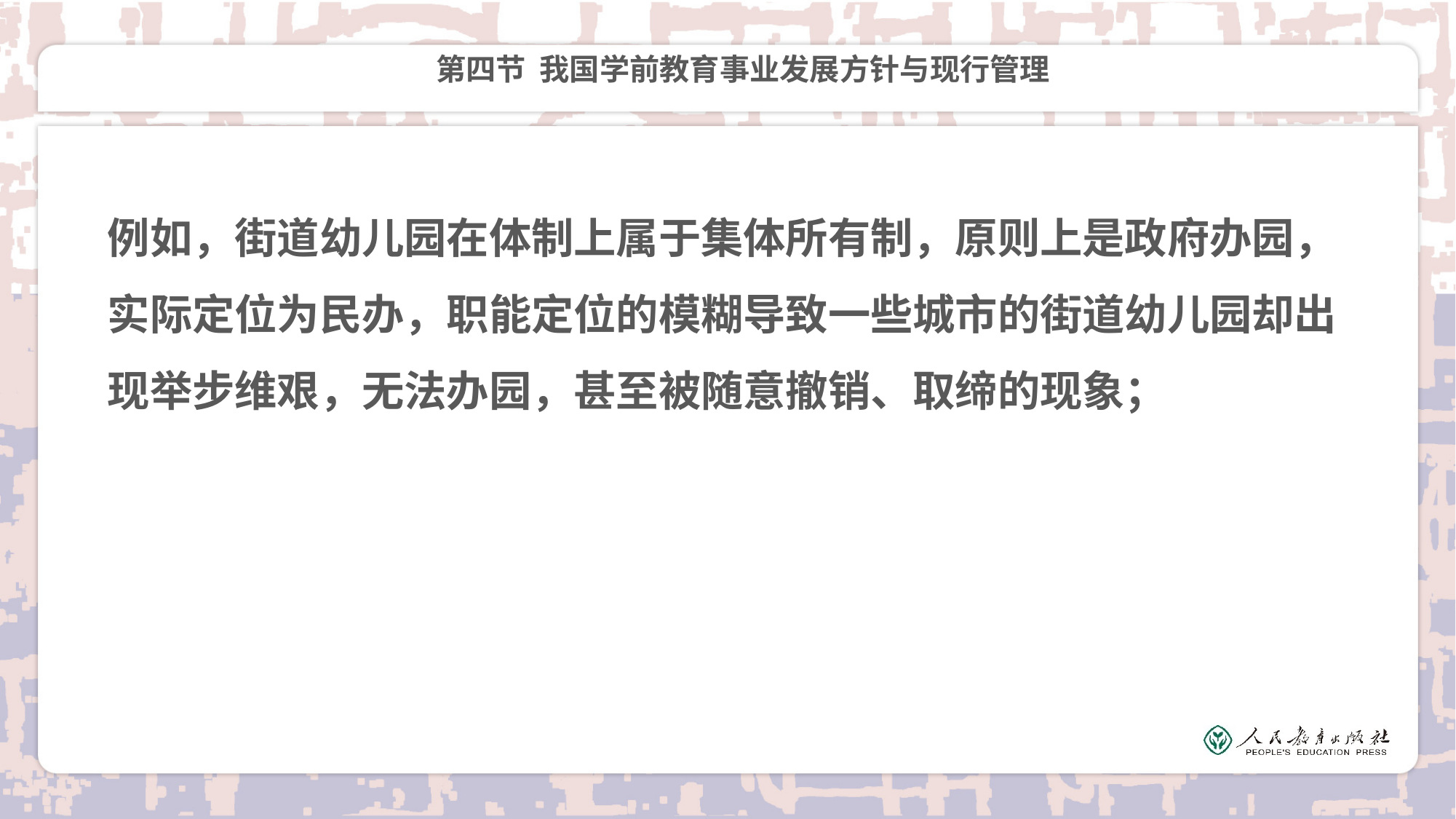

# 第四节  我国学前教育事业发展方针与现行管理
例如，街道幼儿园在体制上属于集体所有制，原则上是政府办园，实际定位为民办，职能定位的模糊导致一些城市的街道幼儿园却出现举步维艰，无法办园，甚至被随意撤销、取缔的现象；